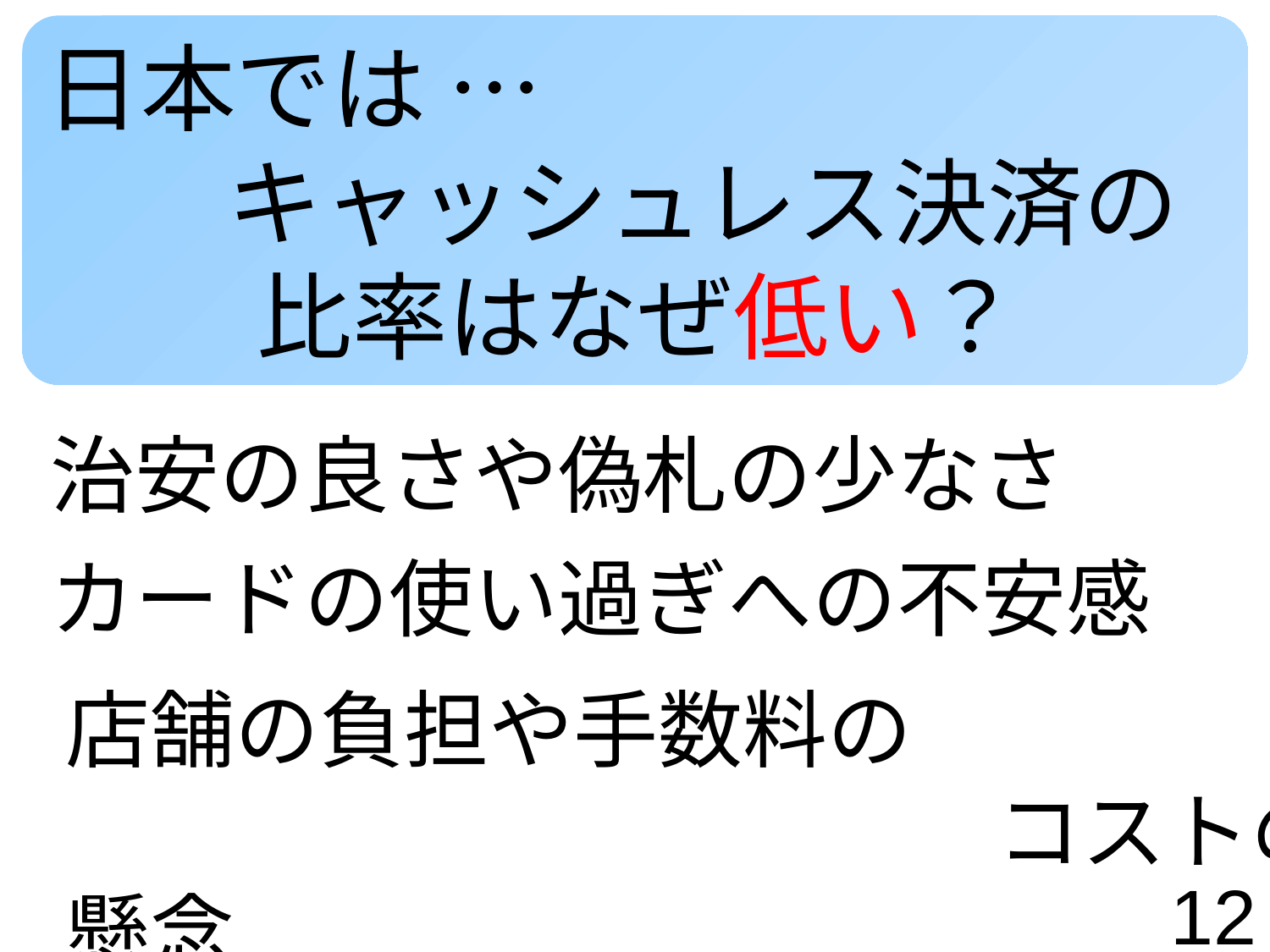

日本では …
   　キャッシュレス決済の
　 　比率はなぜ低い？
      治安の良さや偽札の少なさ
      カードの使い過ぎへの不安感
店舗の負担や手数料の
　　　　　　　　　　　コストの懸念
12